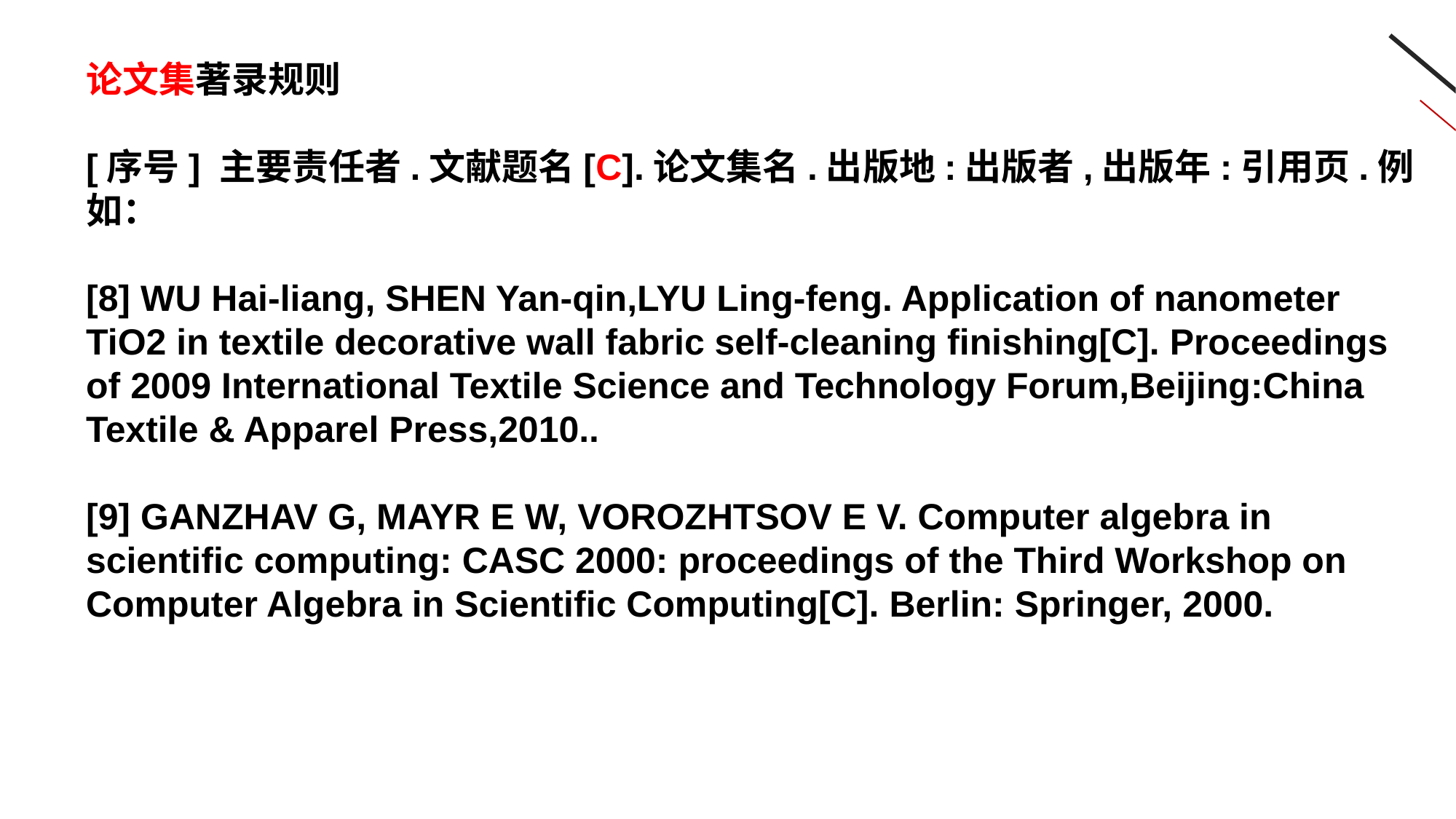

论文集著录规则

[序号] 主要责任者.文献题名[C].论文集名.出版地:出版者,出版年:引用页.例如：

[8] WU Hai-liang, SHEN Yan-qin,LYU Ling-feng. Application of nanometer TiO2 in textile decorative wall fabric self-cleaning finishing[C]. Proceedings of 2009 International Textile Science and Technology Forum,Beijing:China Textile & Apparel Press,2010..

[9] GANZHAV G, MAYR E W, VOROZHTSOV E V. Computer algebra in scientific computing: CASC 2000: proceedings of the Third Workshop on Computer Algebra in Scientific Computing[C]. Berlin: Springer, 2000.

请输入你的标题
您的内容打在这里，或者通过复制您的文本后，在此框中选择粘贴。您的内容打在这里，或者通过复制您的文本后，在此框中选择粘贴。